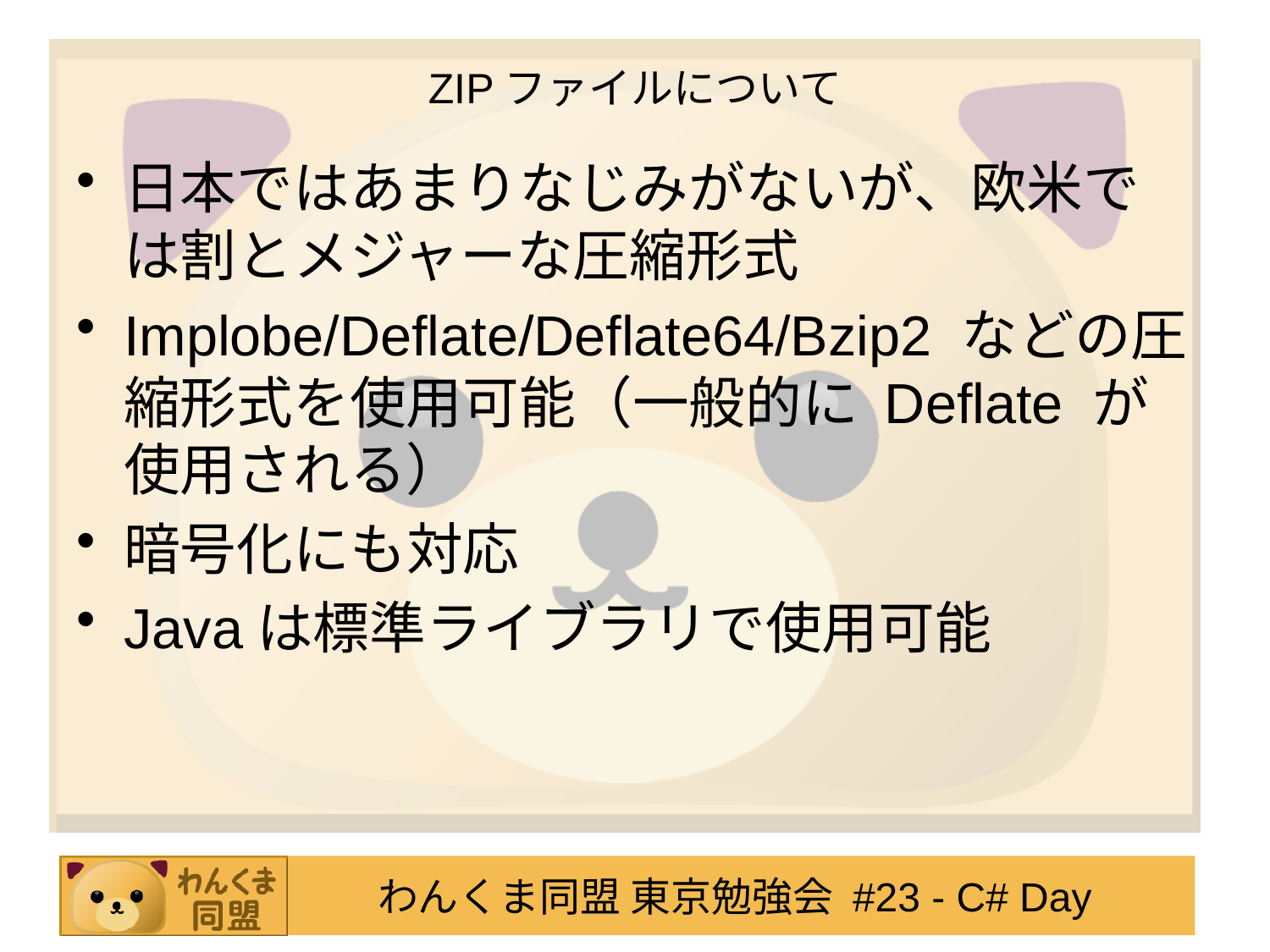

# ZIPファイルについて
日本ではあまりなじみがないが、欧米では割とメジャーな圧縮形式
Implobe/Deflate/Deflate64/Bzip2 などの圧縮形式を使用可能（一般的に Deflate が使用される）
暗号化にも対応
Javaは標準ライブラリで使用可能